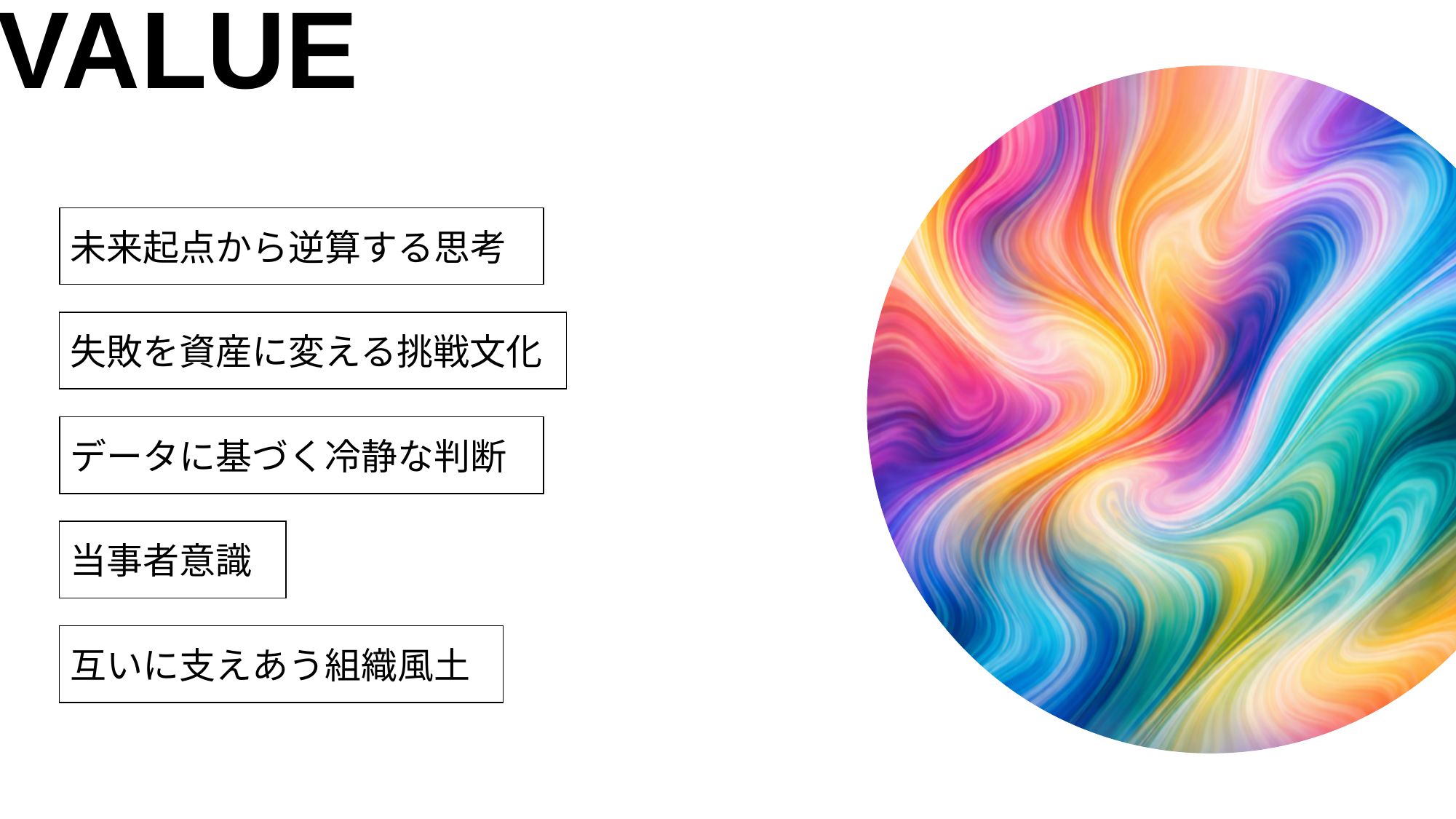

VALUE

未来起点から逆算する思考
失敗を資産に変える挑戦文化
データに基づく冷静な判断
当事者意識
互いに支えあう組織風土